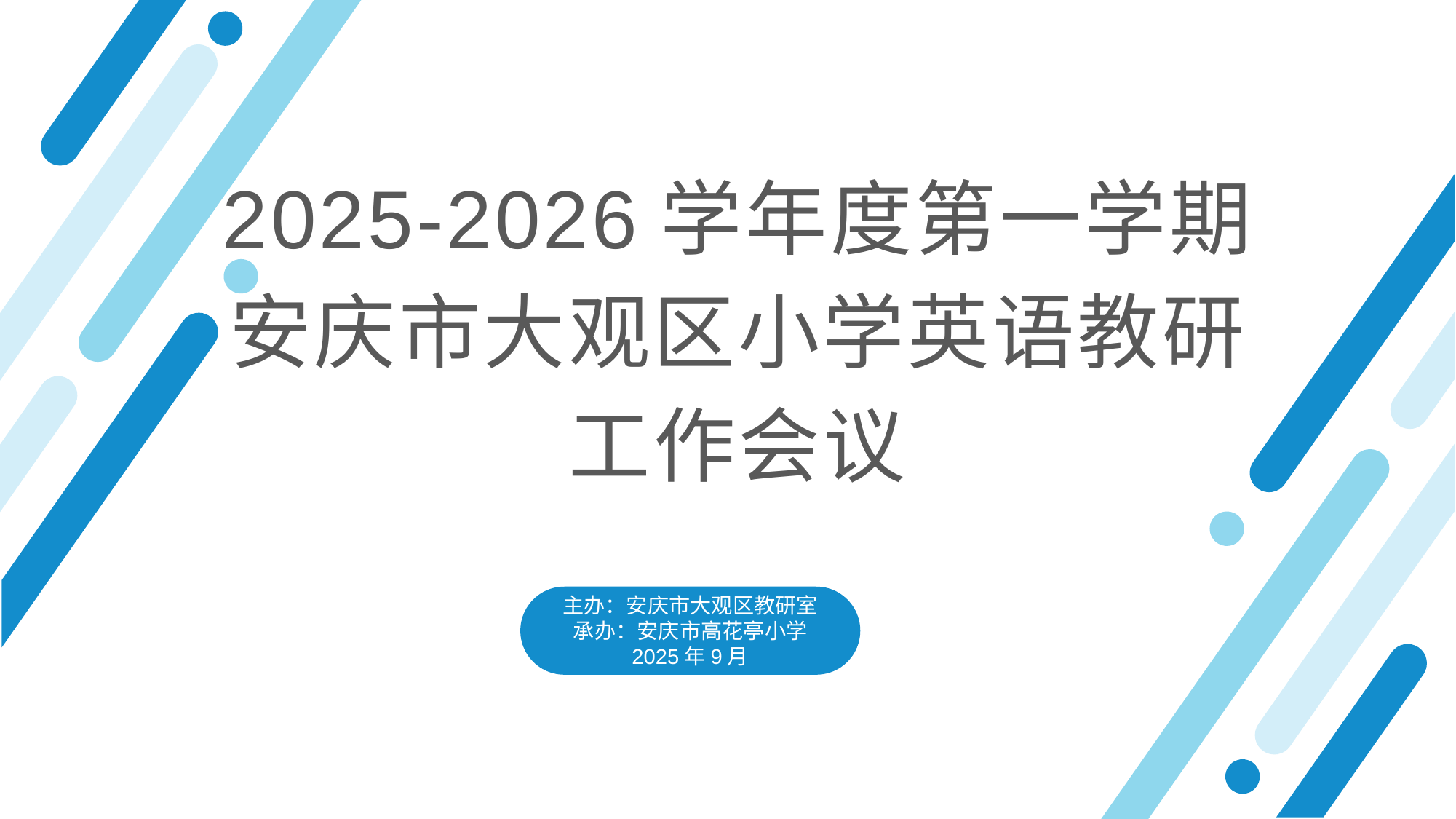

2025-2026学年度第一学期
安庆市大观区小学英语教研
工作会议

主办：安庆市大观区教研室
承办：安庆市高花亭小学
2025年9月